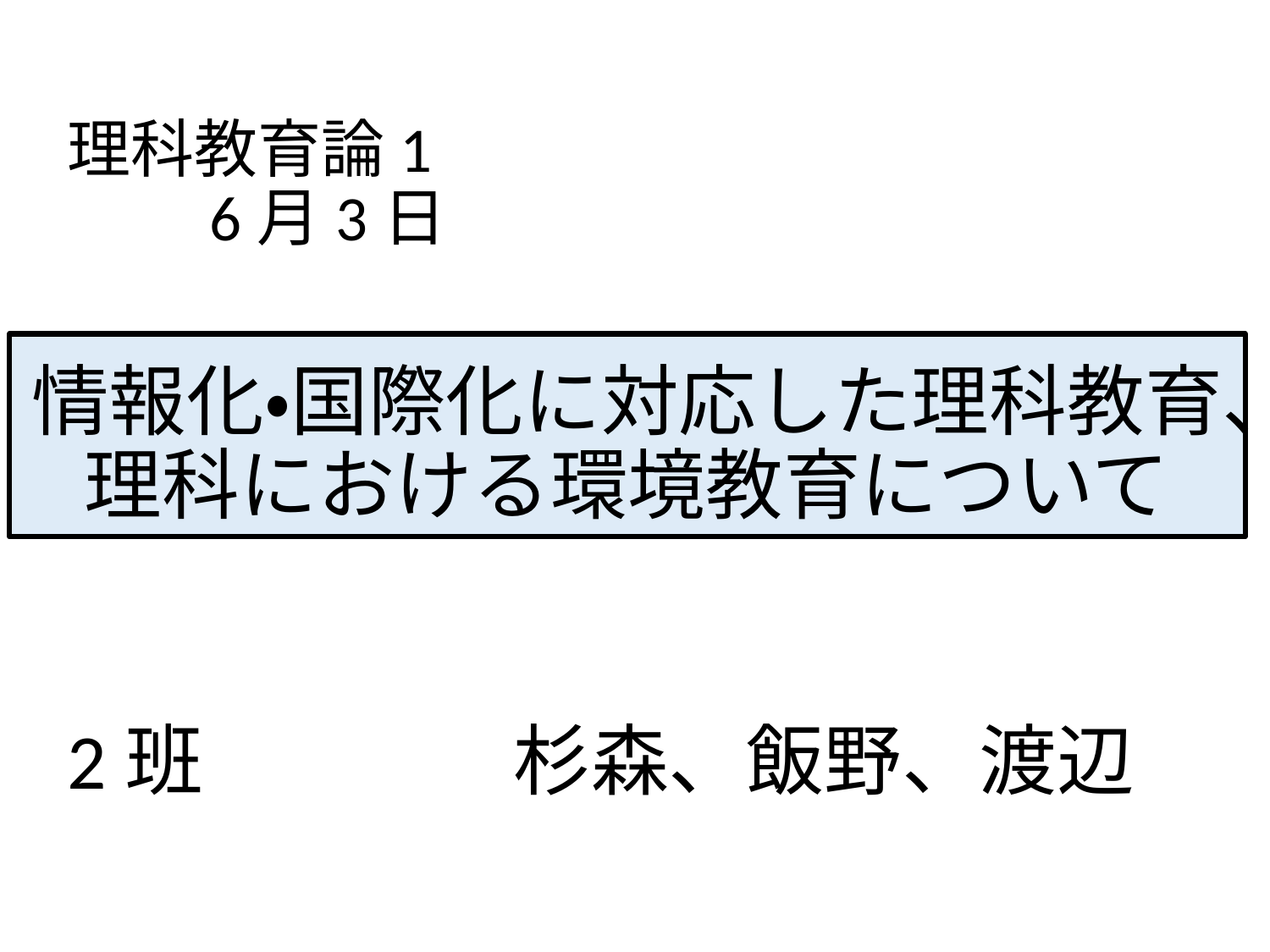

理科教育論1　　　　　　　　　　　　　6月3日
# 情報化・国際化に対応した理科教育、理科における環境教育について
2班　　　　杉森、飯野、渡辺